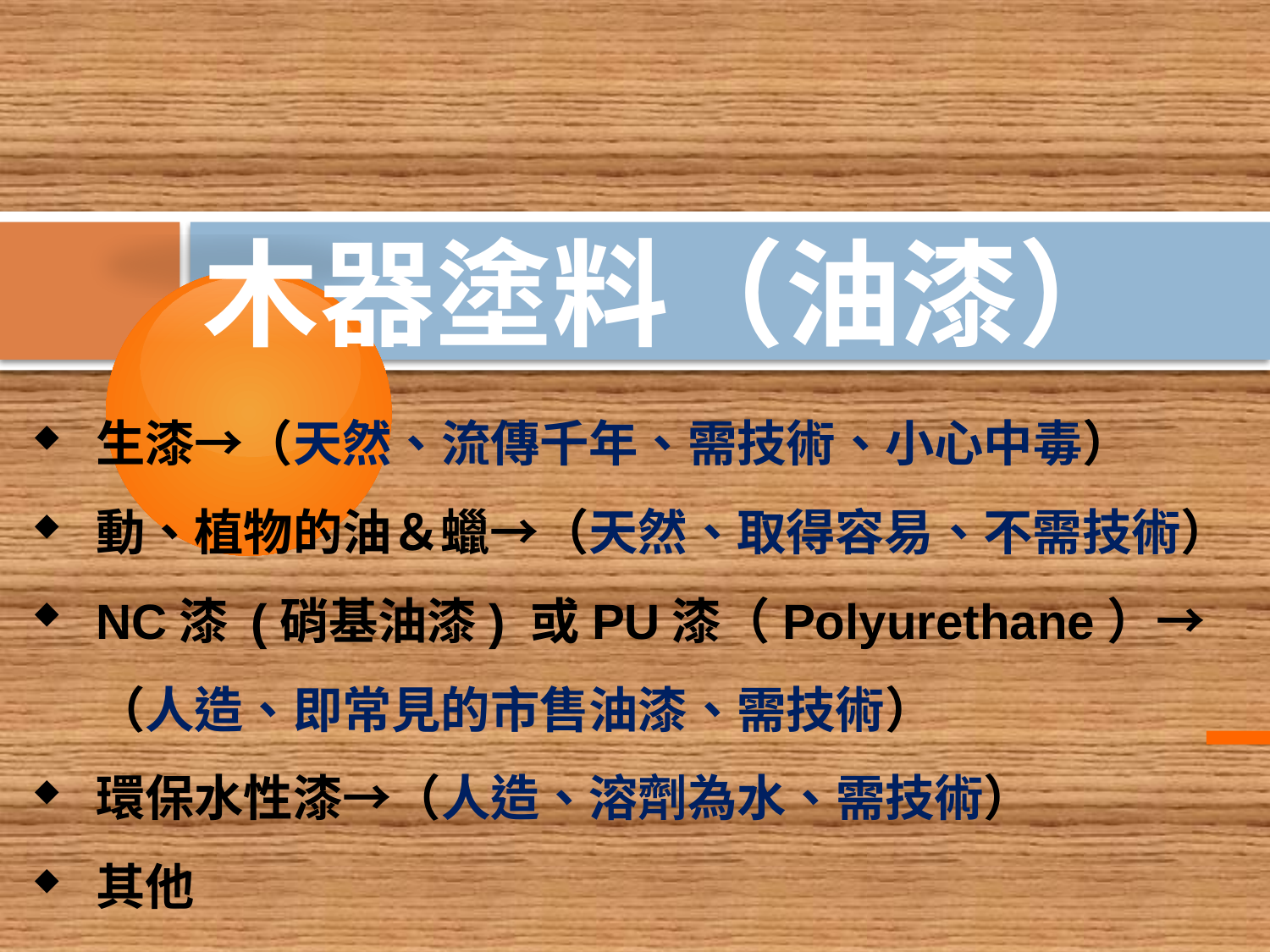

# 木器塗料（油漆）
生漆→（天然、流傳千年、需技術、小心中毒）
動、植物的油＆蠟→（天然、取得容易、不需技術）
NC漆 (硝基油漆) 或PU漆（Polyurethane）→（人造、即常見的市售油漆、需技術）
環保水性漆→（人造、溶劑為水、需技術）
其他